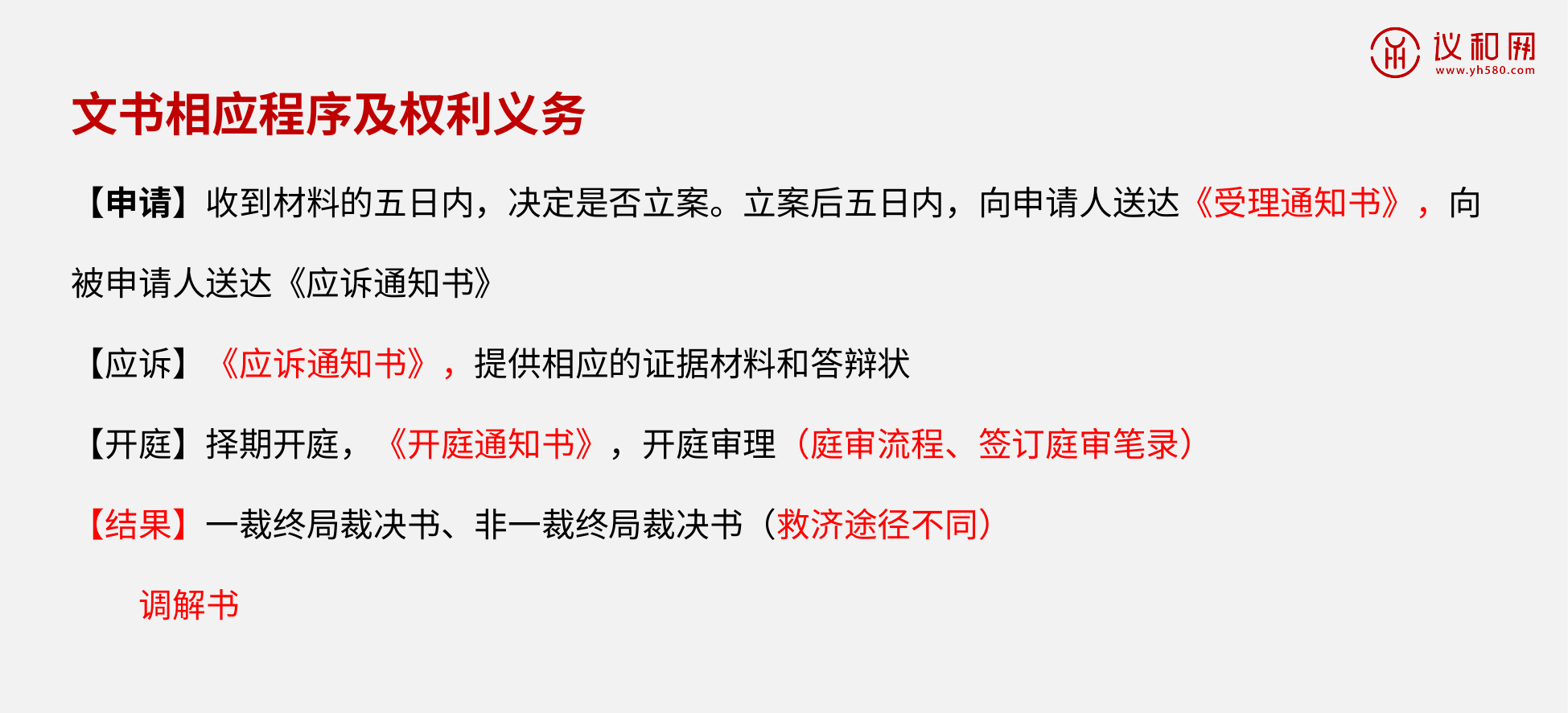

文书相应程序及权利义务
【申请】收到材料的五日内，决定是否立案。立案后五日内，向申请人送达《受理通知书》，向被申请人送达《应诉通知书》【应诉】《应诉通知书》，提供相应的证据材料和答辩状【开庭】择期开庭，《开庭通知书》，开庭审理（庭审流程、签订庭审笔录）【结果】一裁终局裁决书、非一裁终局裁决书（救济途径不同）        调解书